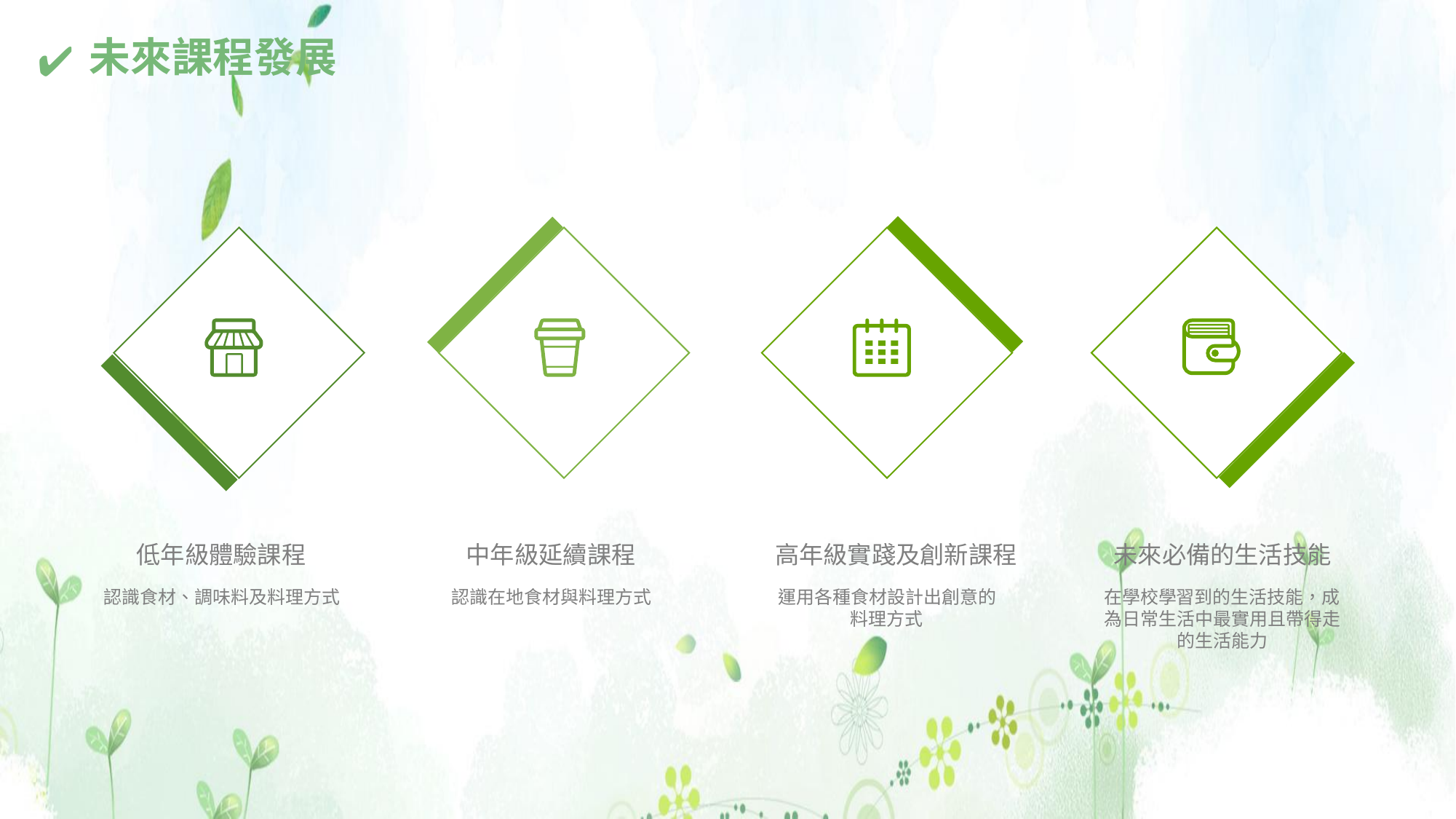

# 未來課程發展

高年級實踐及創新課程
運用各種食材設計出創意的料理方式

中年級延續課程
認識在地食材與料理方式

低年級體驗課程
認識食材、調味料及料理方式

未來必備的生活技能
在學校學習到的生活技能，成為日常生活中最實用且帶得走的生活能力